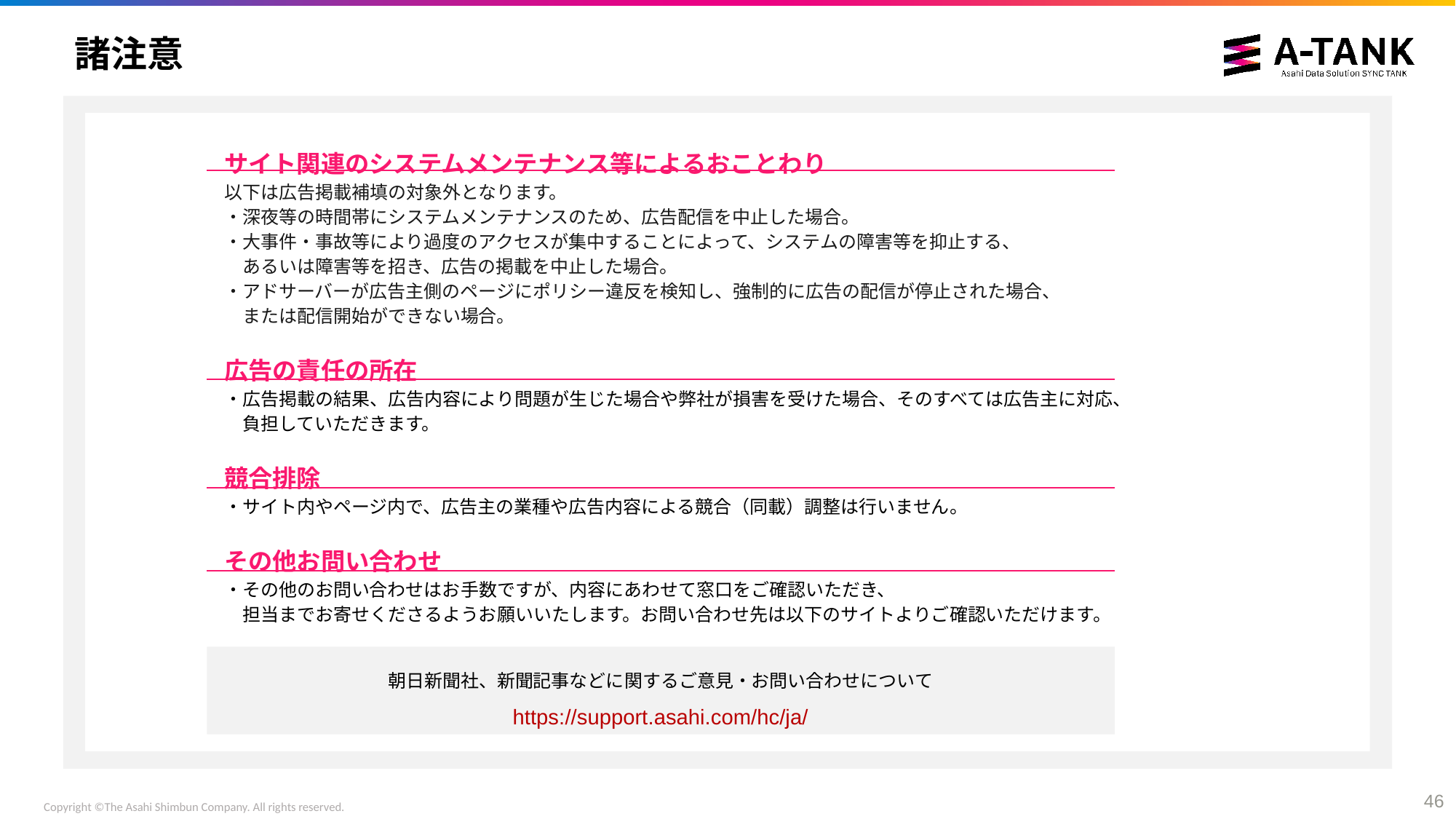

# 諸注意

サイト関連のシステムメンテナンス等によるおことわり
以下は広告掲載補填の対象外となります。
・深夜等の時間帯にシステムメンテナンスのため、広告配信を中止した場合。
・大事件・事故等により過度のアクセスが集中することによって、システムの障害等を抑止する、
　あるいは障害等を招き、広告の掲載を中止した場合。
・アドサーバーが広告主側のページにポリシー違反を検知し、強制的に広告の配信が停止された場合、
　または配信開始ができない場合。
広告の責任の所在
・広告掲載の結果、広告内容により問題が生じた場合や弊社が損害を受けた場合、そのすべては広告主に対応、
　負担していただきます。
競合排除
・サイト内やページ内で、広告主の業種や広告内容による競合（同載）調整は行いません。
その他お問い合わせ
・その他のお問い合わせはお手数ですが、内容にあわせて窓口をご確認いただき、
　担当までお寄せくださるようお願いいたします。お問い合わせ先は以下のサイトよりご確認いただけます。

朝日新聞社、新聞記事などに関するご意見・お問い合わせについて
https://support.asahi.com/hc/ja/
46